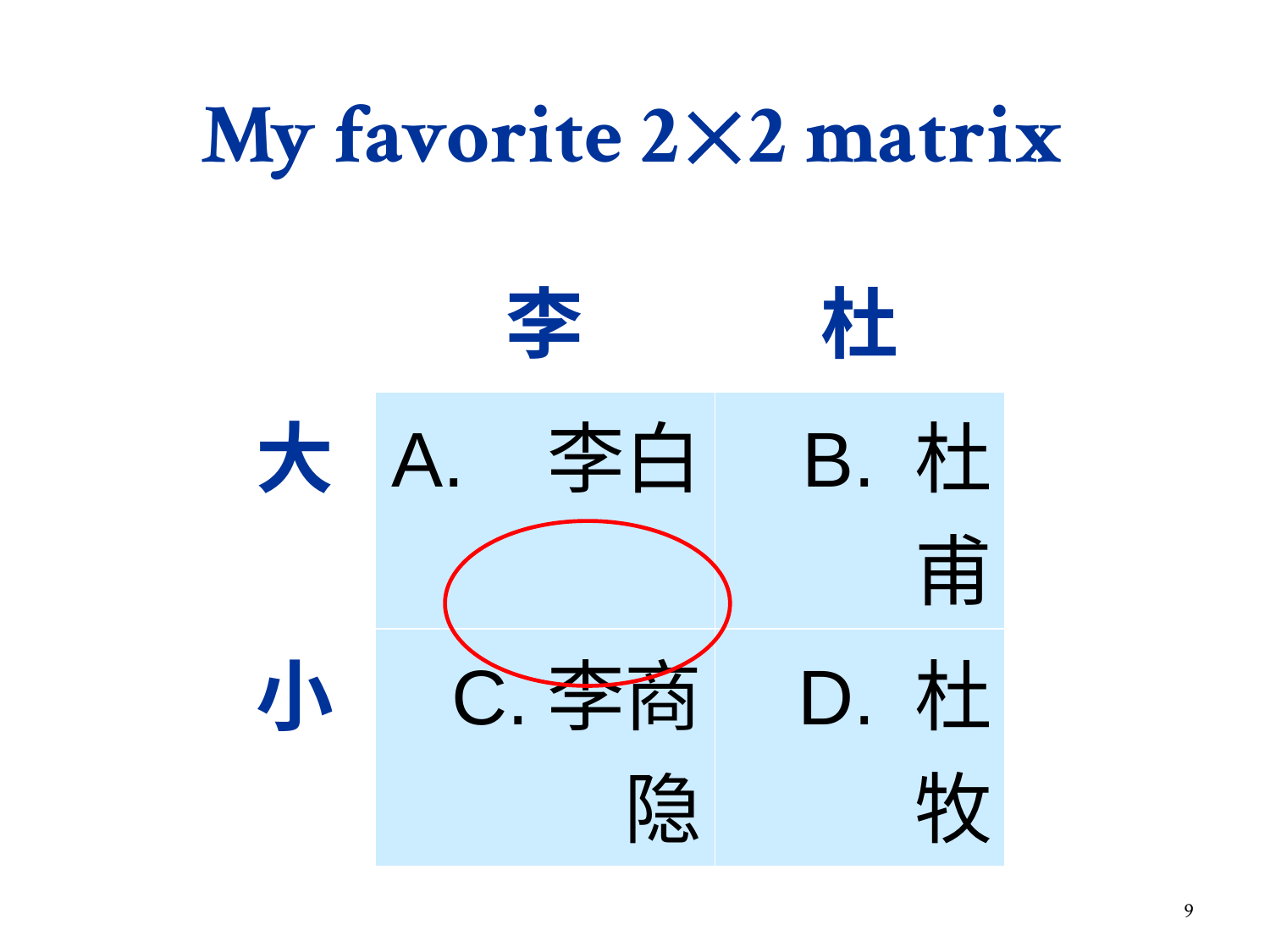

# My favorite 2×2 matrix
|  | 李 | 杜 |
| --- | --- | --- |
| 大 | A. 李白 | B. 杜甫 |
| 小 | C.李商隐 | D. 杜牧 |

9